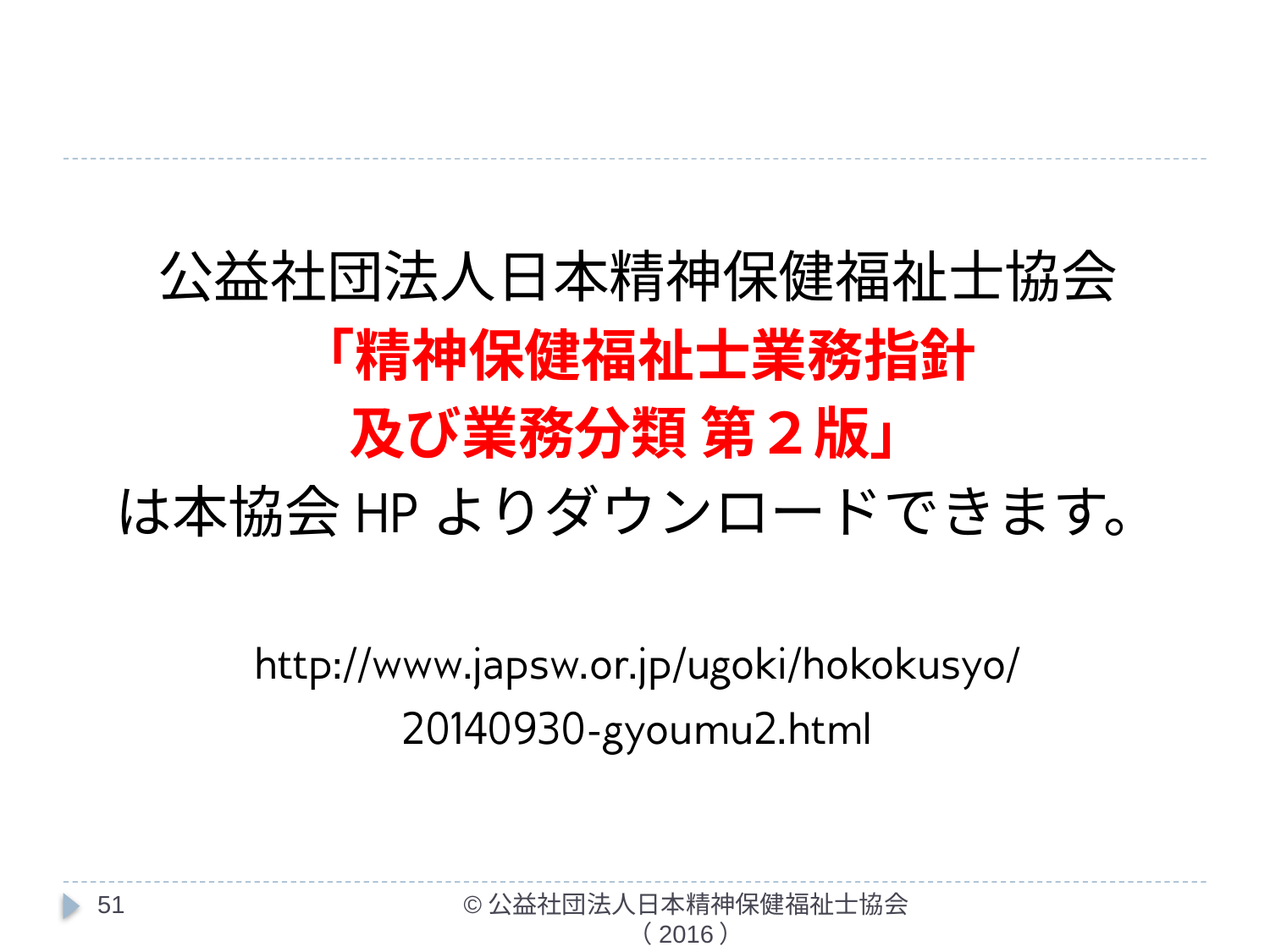

#

公益社団法人日本精神保健福祉士協会
「精神保健福祉士業務指針
及び業務分類 第２版」
は本協会HPよりダウンロードできます。

http://www.japsw.or.jp/ugoki/hokokusyo/
20140930-gyoumu2.html
51
©公益社団法人日本精神保健福祉士協会（2016）